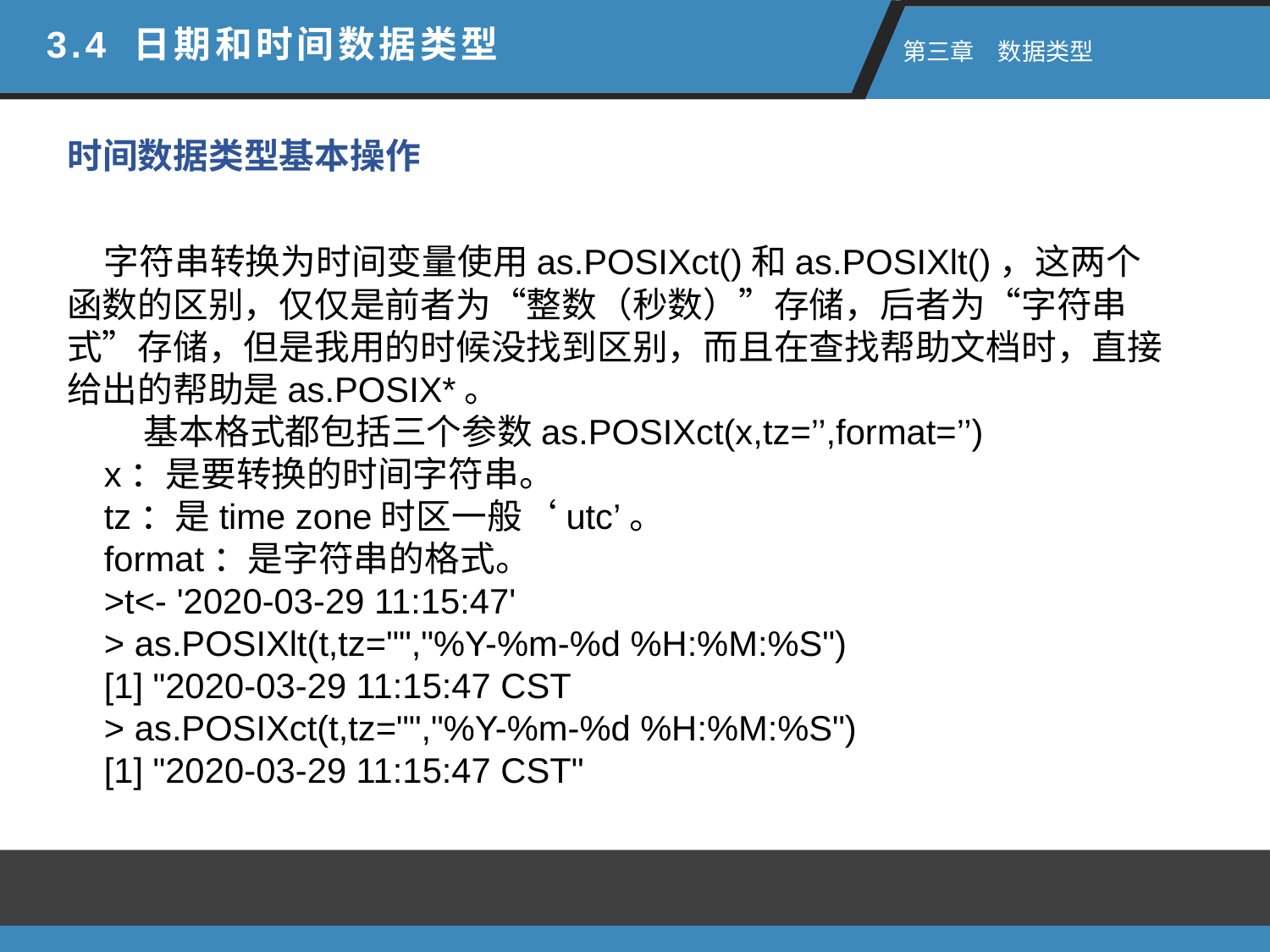

3.4 日期和时间数据类型
  第三章　数据类型
时间数据类型基本操作
字符串转换为时间变量使用as.POSIXct()和as.POSIXlt()，这两个函数的区别，仅仅是前者为“整数（秒数）”存储，后者为“字符串式”存储，但是我用的时候没找到区别，而且在查找帮助文档时，直接给出的帮助是as.POSIX*。
    基本格式都包括三个参数as.POSIXct(x,tz=’’,format=’’)
x：是要转换的时间字符串。
tz：是time zone时区一般‘utc’。
format：是字符串的格式。
>t<- '2020-03-29 11:15:47'
> as.POSIXlt(t,tz="","%Y-%m-%d %H:%M:%S")
[1] "2020-03-29 11:15:47 CST
> as.POSIXct(t,tz="","%Y-%m-%d %H:%M:%S")
[1] "2020-03-29 11:15:47 CST"